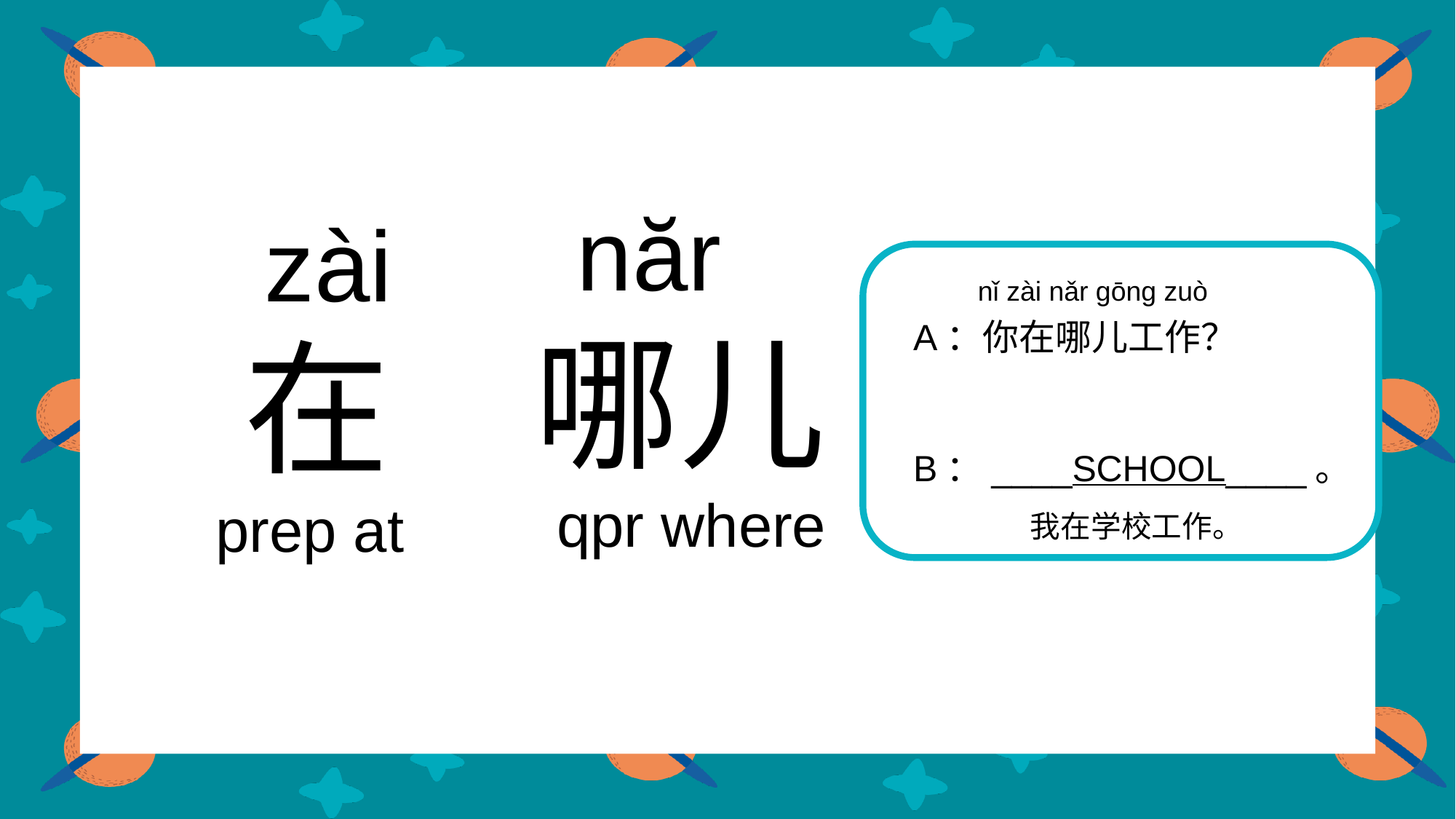

năr

 zài

nǐ zài nǎr gōng zuò
     哪儿
             qpr where
A：你在哪儿工作？

B：____SCHOOL____。
     在
          prep at
我在学校工作。